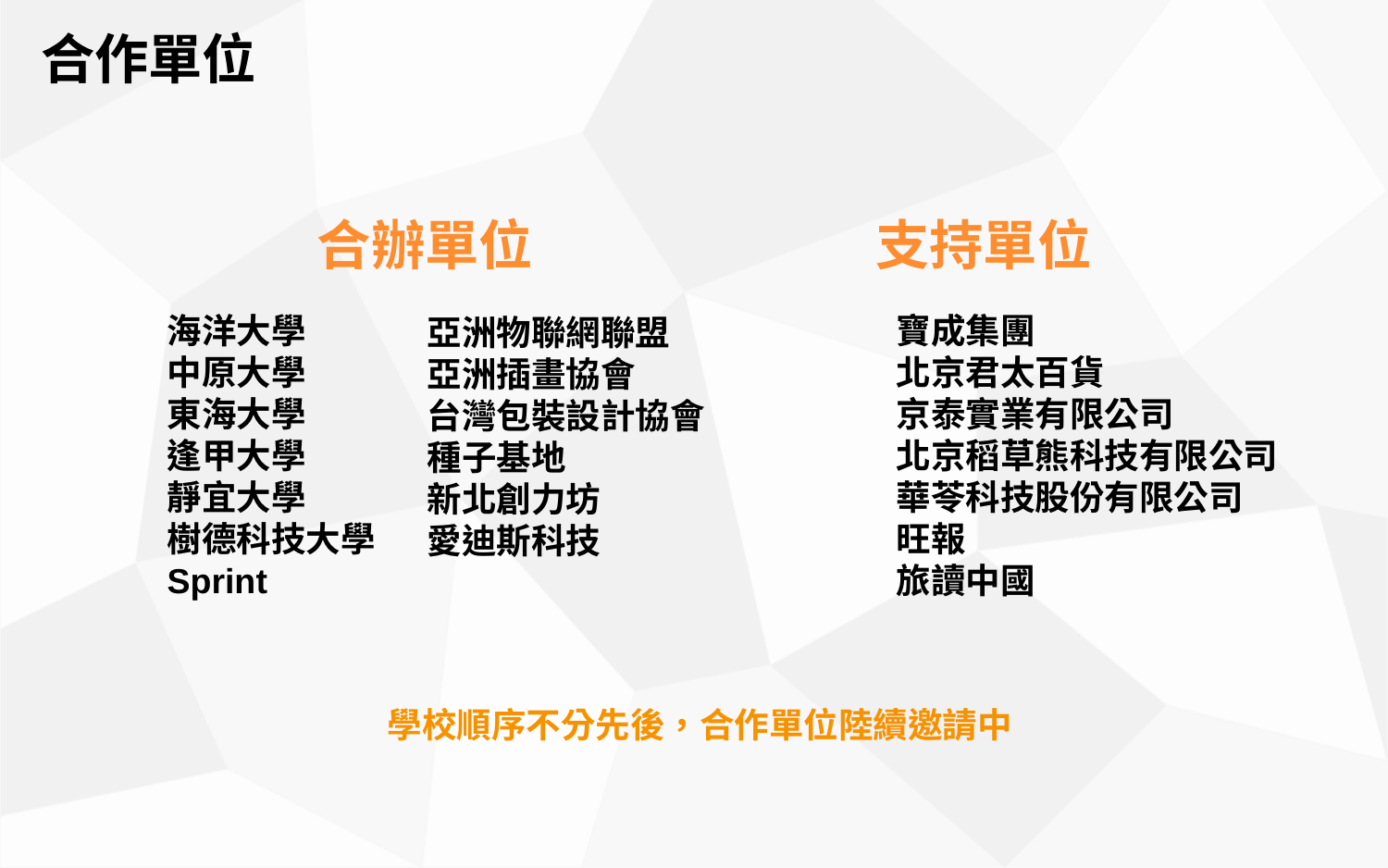

合作單位
合辦單位
支持單位
海洋大學
中原大學
東海大學
逢甲大學
靜宜大學
樹德科技大學
Sprint
寶成集團
北京君太百貨
京泰實業有限公司
北京稻草熊科技有限公司
華苓科技股份有限公司
旺報
旅讀中國
亞洲物聯網聯盟
亞洲插畫協會
台灣包裝設計協會
種子基地
新北創力坊
愛迪斯科技
學校順序不分先後，合作單位陸續邀請中